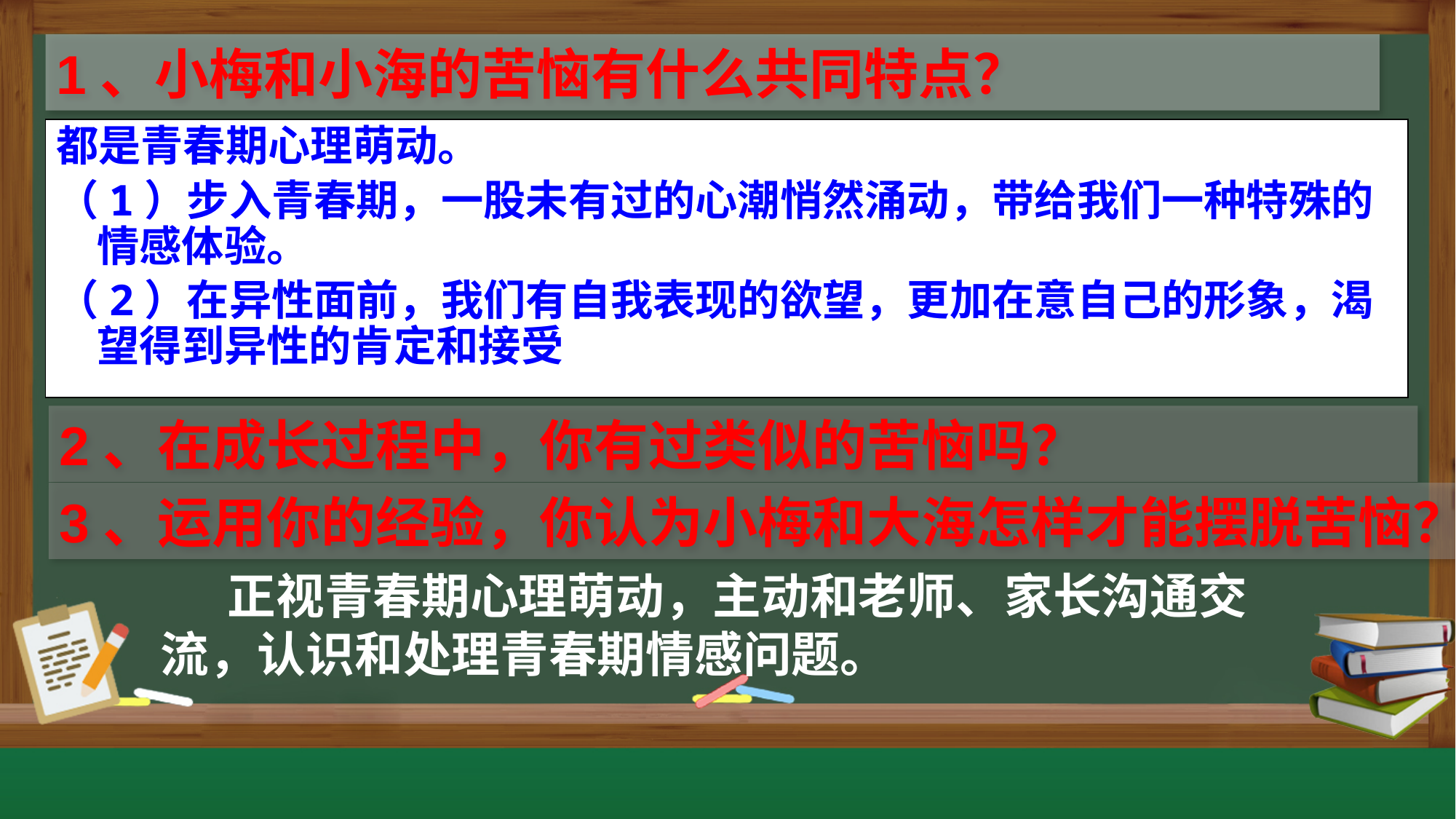

1、小梅和小海的苦恼有什么共同特点？
都是青春期心理萌动。
（1）步入青春期，一股未有过的心潮悄然涌动，带给我们一种特殊的情感体验。
（2）在异性面前，我们有自我表现的欲望，更加在意自己的形象，渴望得到异性的肯定和接受
2、在成长过程中，你有过类似的苦恼吗？
3、运用你的经验，你认为小梅和大海怎样才能摆脱苦恼？
     正视青春期心理萌动，主动和老师、家长沟通交流，认识和处理青春期情感问题。